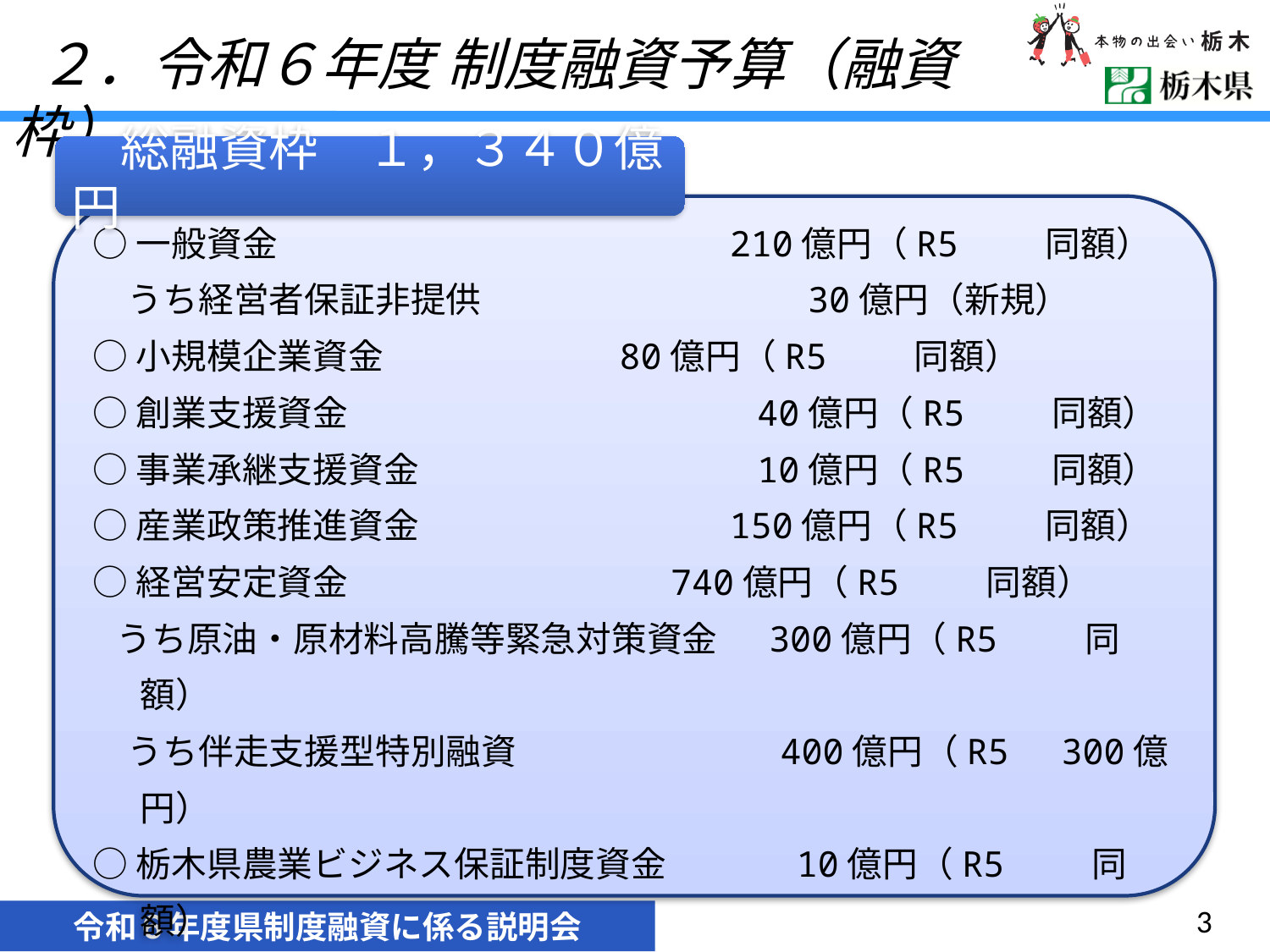

２．令和６年度 制度融資予算（融資枠）
　総融資枠　１，３４０億円
主な融資枠の内訳
○一般資金　　　　　　　　　     　 　 210億円（R5　　 同額）
　うち経営者保証非提供　　　　　　　　　30億円（新規）
○小規模企業資金                  　 　 80億円（R5　　 同額）
○創業支援資金　　　　　　　　    　 　 40億円（R5　　 同額）
○事業承継支援資金　　　　　　　　      10億円（R5　　 同額）
○産業政策推進資金　 　　　　    　 　 150億円（R5　　 同額）
○経営安定資金     　　　 　     　 　 740億円（R5　　 同額）
  うち原油・原材料高騰等緊急対策資金　 300億円（R5　　 同額）
　うち伴走支援型特別融資　　　　　　　 400億円（R5　300億円）
○栃木県農業ビジネス保証制度資金　　 　 10億円（R5　　 同額）
3